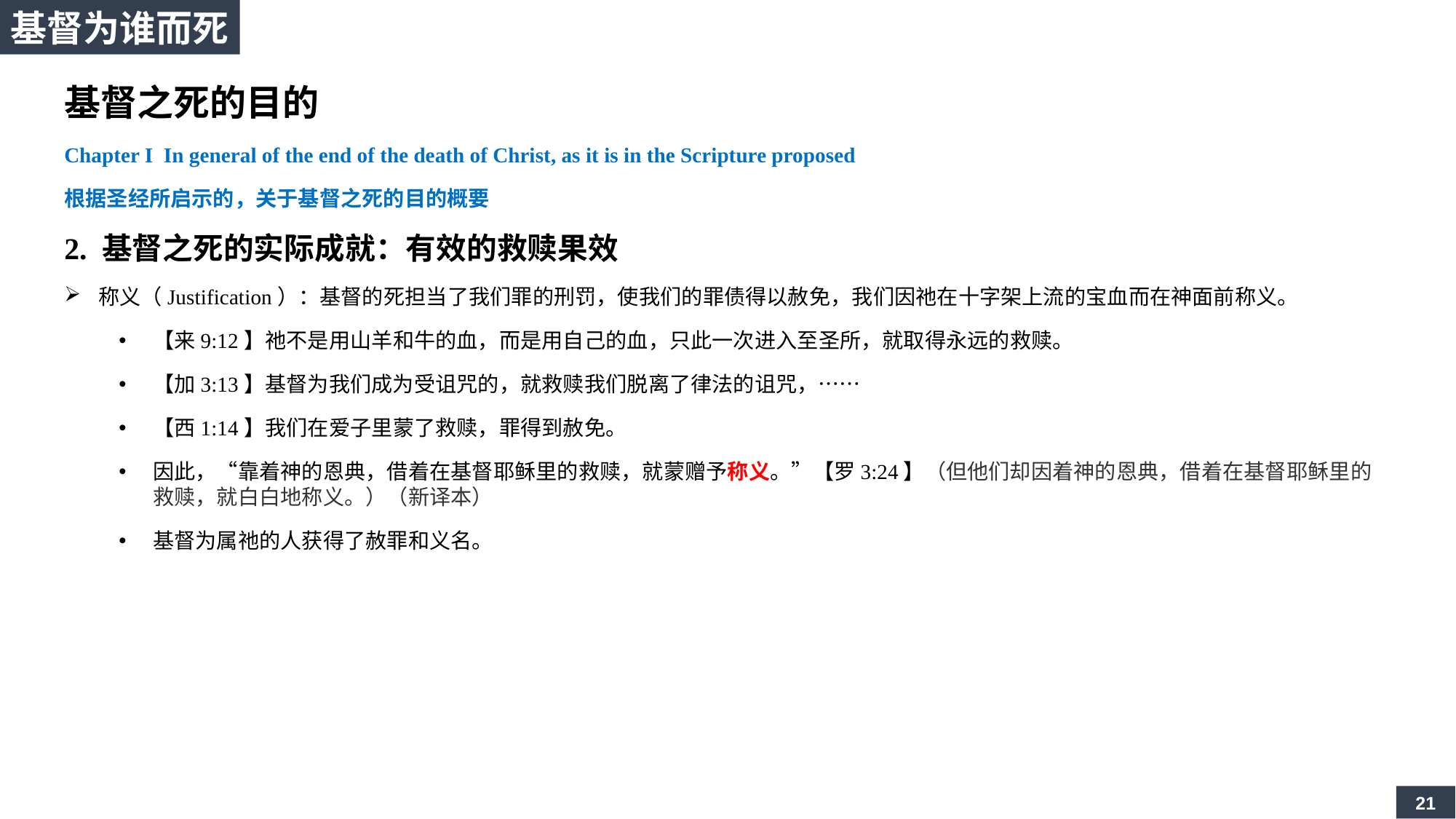

基督为谁而死
基督之死的目的
Chapter I  In general of the end of the death of Christ, as it is in the Scripture proposed
根据圣经所启示的，关于基督之死的目的概要
2. 基督之死的实际成就：有效的救赎果效
称义（Justification）：基督的死担当了我们罪的刑罚，使我们的罪债得以赦免，我们因祂在十字架上流的宝血而在神面前称义。
【来9:12】祂不是用山羊和牛的血，而是用自己的血，只此一次进入至圣所，就取得永远的救赎。
【加3:13】基督为我们成为受诅咒的，就救赎我们脱离了律法的诅咒，……
【西1:14】我们在爱子里蒙了救赎，罪得到赦免。
因此，“靠着神的恩典，借着在基督耶稣里的救赎，就蒙赠予称义。”【罗3:24】（但他们却因着神的恩典，借着在基督耶稣里的救赎，就白白地称义。）（新译本）
基督为属祂的人获得了赦罪和义名。
21